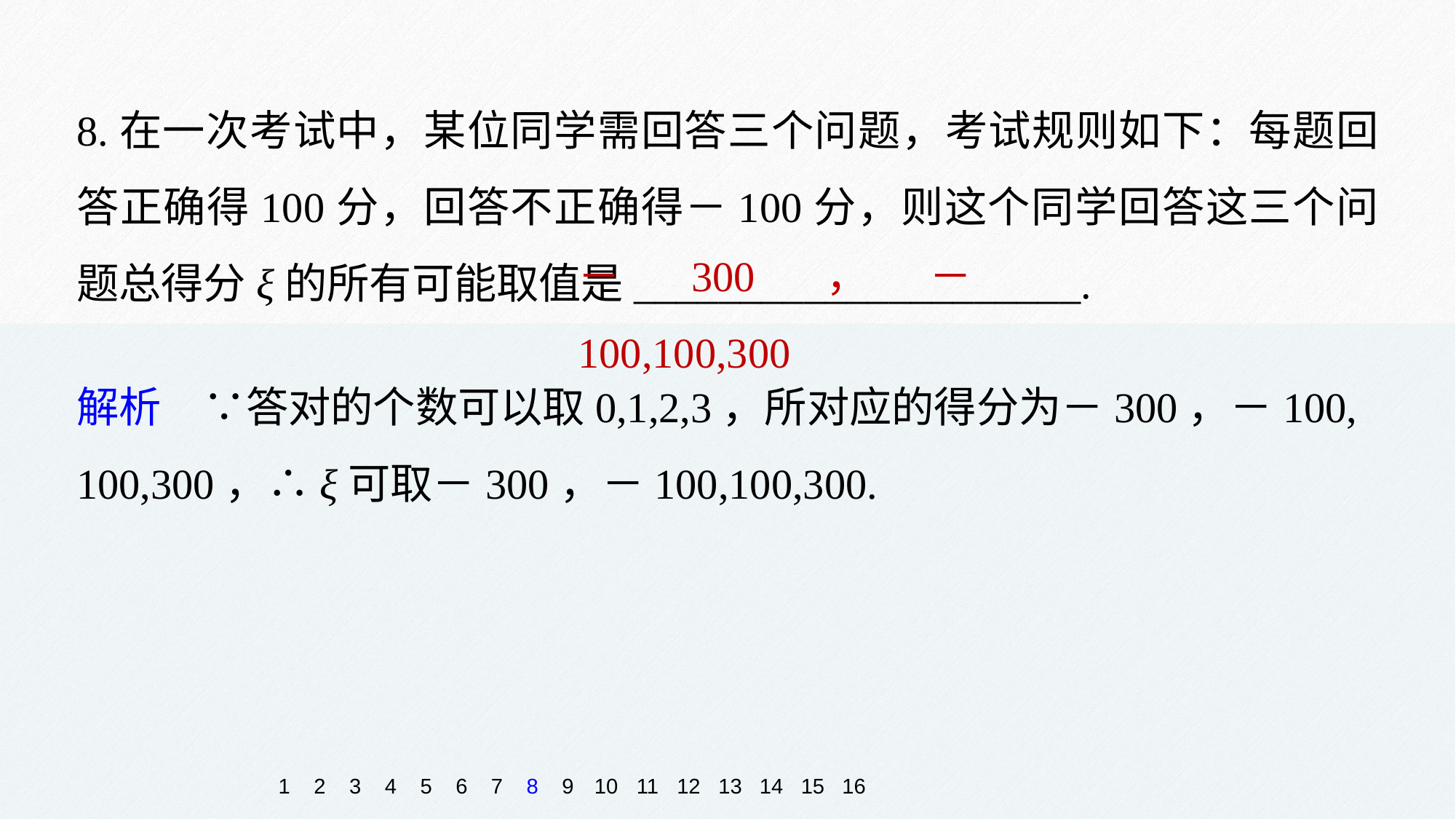

8.在一次考试中，某位同学需回答三个问题，考试规则如下：每题回答正确得100分，回答不正确得－100分，则这个同学回答这三个问题总得分ξ的所有可能取值是_____________________.
－300，－100,100,300
解析　∵答对的个数可以取0,1,2,3，所对应的得分为－300，－100,
100,300，∴ξ可取－300，－100,100,300.
1
2
3
4
5
6
7
8
9
10
11
12
13
14
15
16